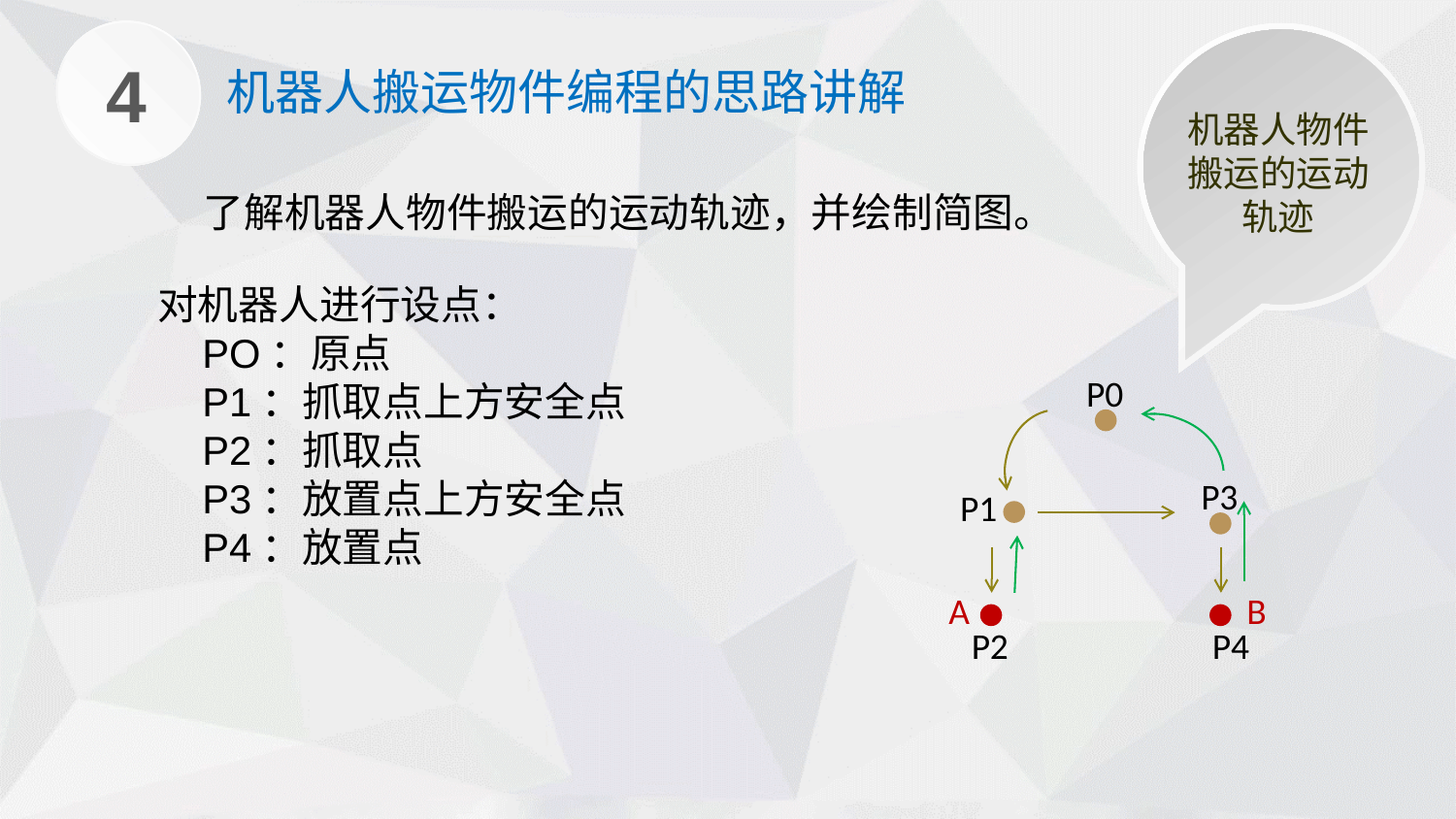

4
机器人搬运物件编程的思路讲解
机器人物件搬运的运动轨迹
了解机器人物件搬运的运动轨迹，并绘制简图。

对机器人进行设点：
    PO：原点
    P1：抓取点上方安全点
    P2：抓取点
    P3：放置点上方安全点
    P4：放置点

P0

P3
P1

A
B

P2
P4